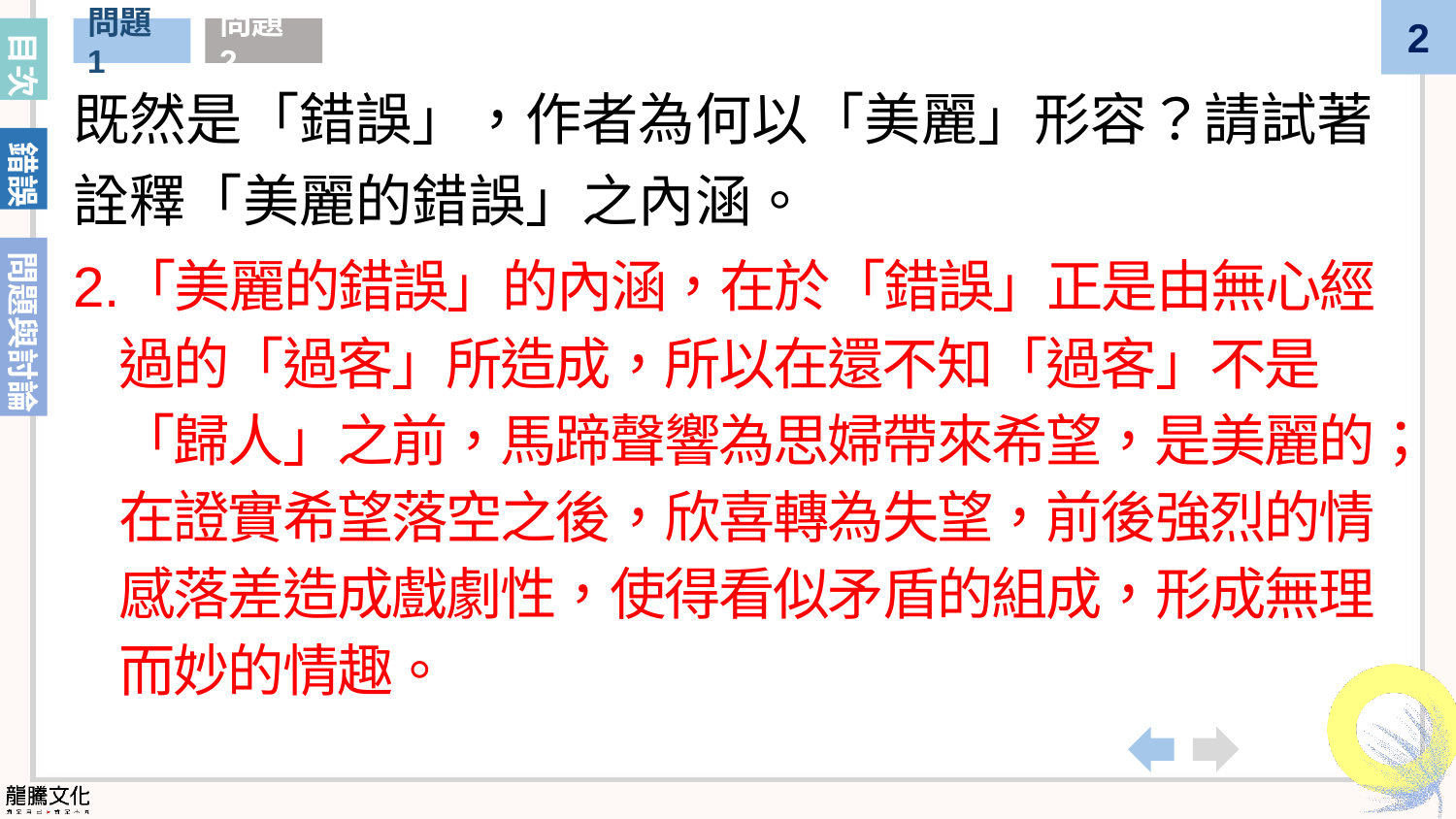

目次
問題1
問題2
既然是「錯誤」，作者為何以「美麗」形容？請試著詮釋「美麗的錯誤」之內涵。
「美麗的錯誤」的內涵，在於「錯誤」正是由無心經過的「過客」所造成，所以在還不知「過客」不是「歸人」之前，馬蹄聲響為思婦帶來希望，是美麗的；在證實希望落空之後，欣喜轉為失望，前後強烈的情感落差造成戲劇性，使得看似矛盾的組成，形成無理而妙的情趣。